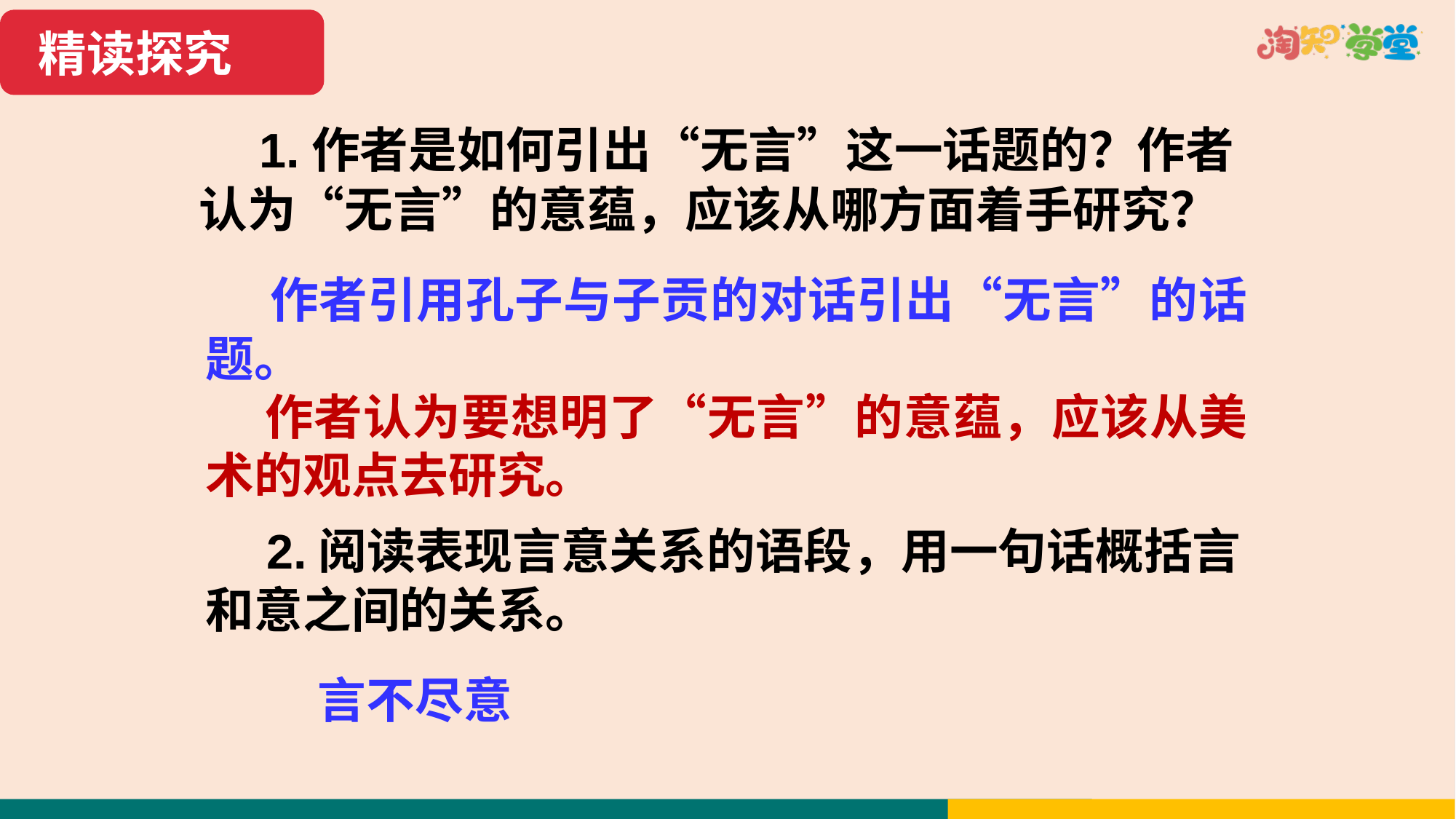

精读探究
    1.作者是如何引出“无言”这一话题的？作者认为“无言”的意蕴，应该从哪方面着手研究？
    作者引用孔子与子贡的对话引出“无言”的话题。
    作者认为要想明了“无言”的意蕴，应该从美术的观点去研究。
    2.阅读表现言意关系的语段，用一句话概括言和意之间的关系。
        言不尽意